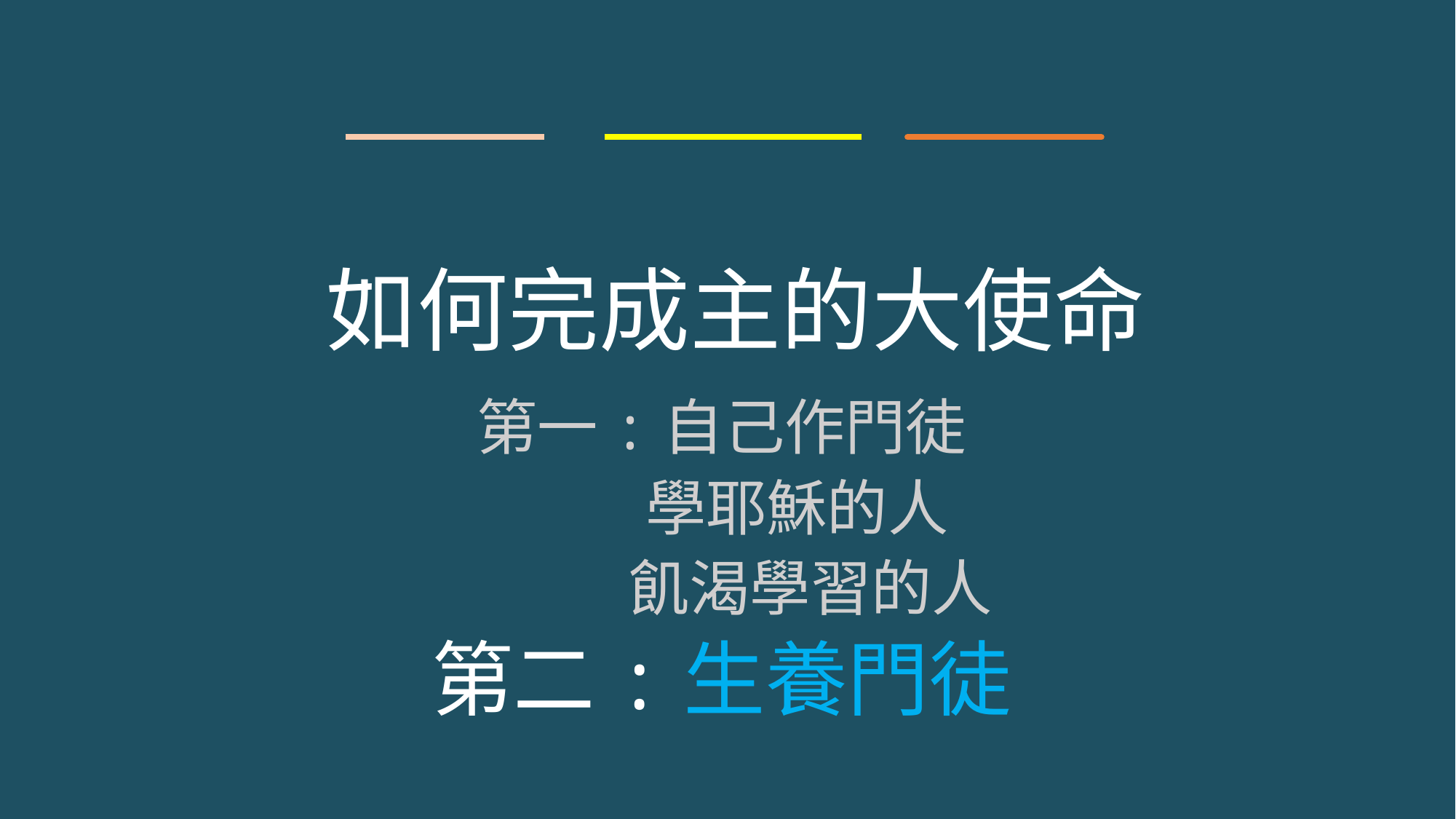

如何完成主的大使命
第一:自己作門徒
	  學耶穌的人
	    飢渴學習的人
第二:生養門徒